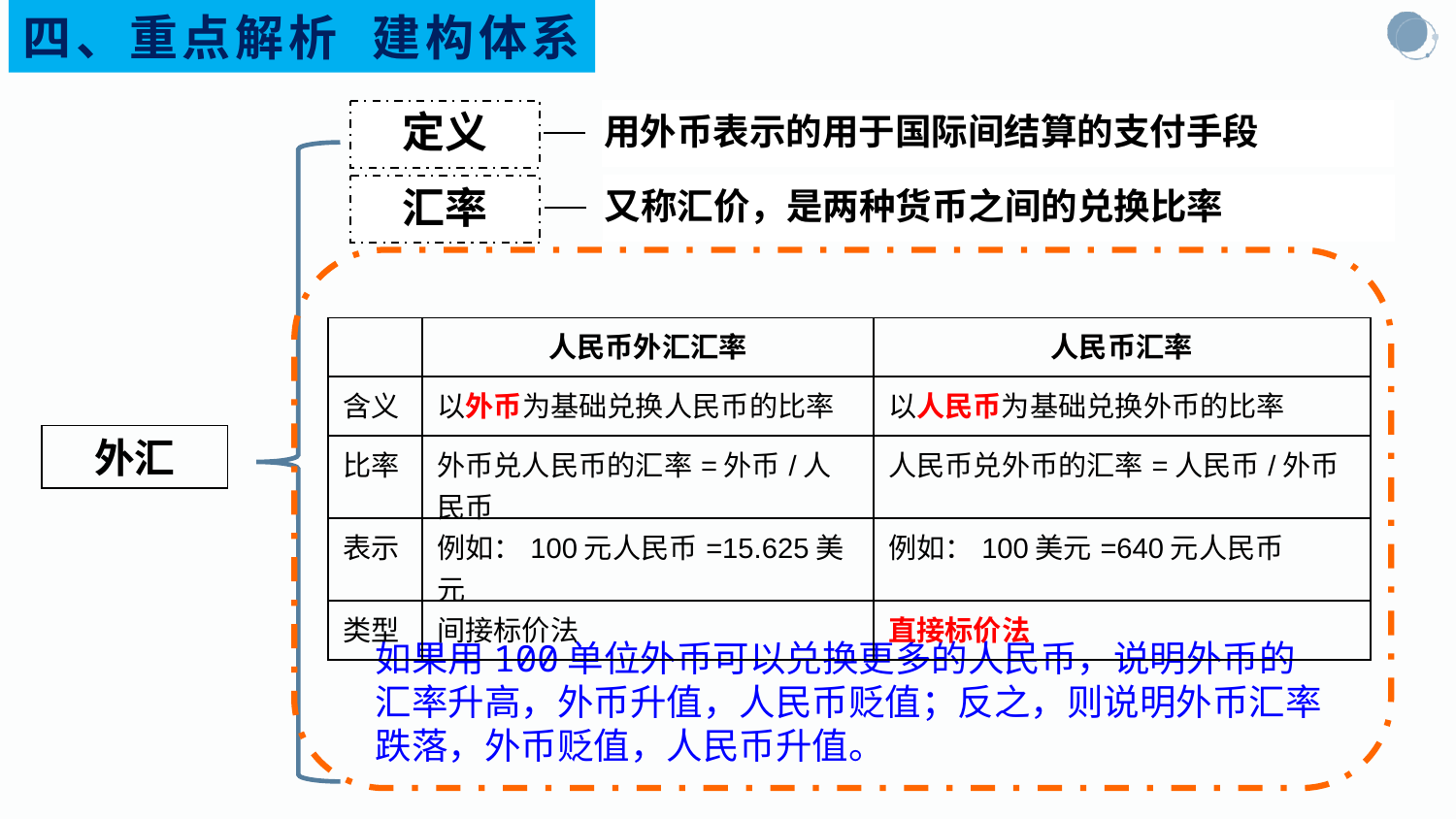

四、重点解析  建构体系
用外币表示的用于国际间结算的支付手段
定义

又称汇价，是两种货币之间的兑换比率
汇率

如果用100单位外币可以兑换更多的人民币，说明外币的汇率升高，外币升值，人民币贬值；反之，则说明外币汇率跌落，外币贬值，人民币升值。
|  | 人民币外汇汇率 | 人民币汇率 |
| --- | --- | --- |
| 含义 | 以外币为基础兑换人民币的比率 | 以人民币为基础兑换外币的比率 |
| 比率 | 外币兑人民币的汇率=外币/人民币 | 人民币兑外币的汇率=人民币/外币 |
| 表示 | 例如：100元人民币=15.625美元 | 例如：100美元=640元人民币 |
| 类型 | 间接标价法 | 直接标价法 |
外汇